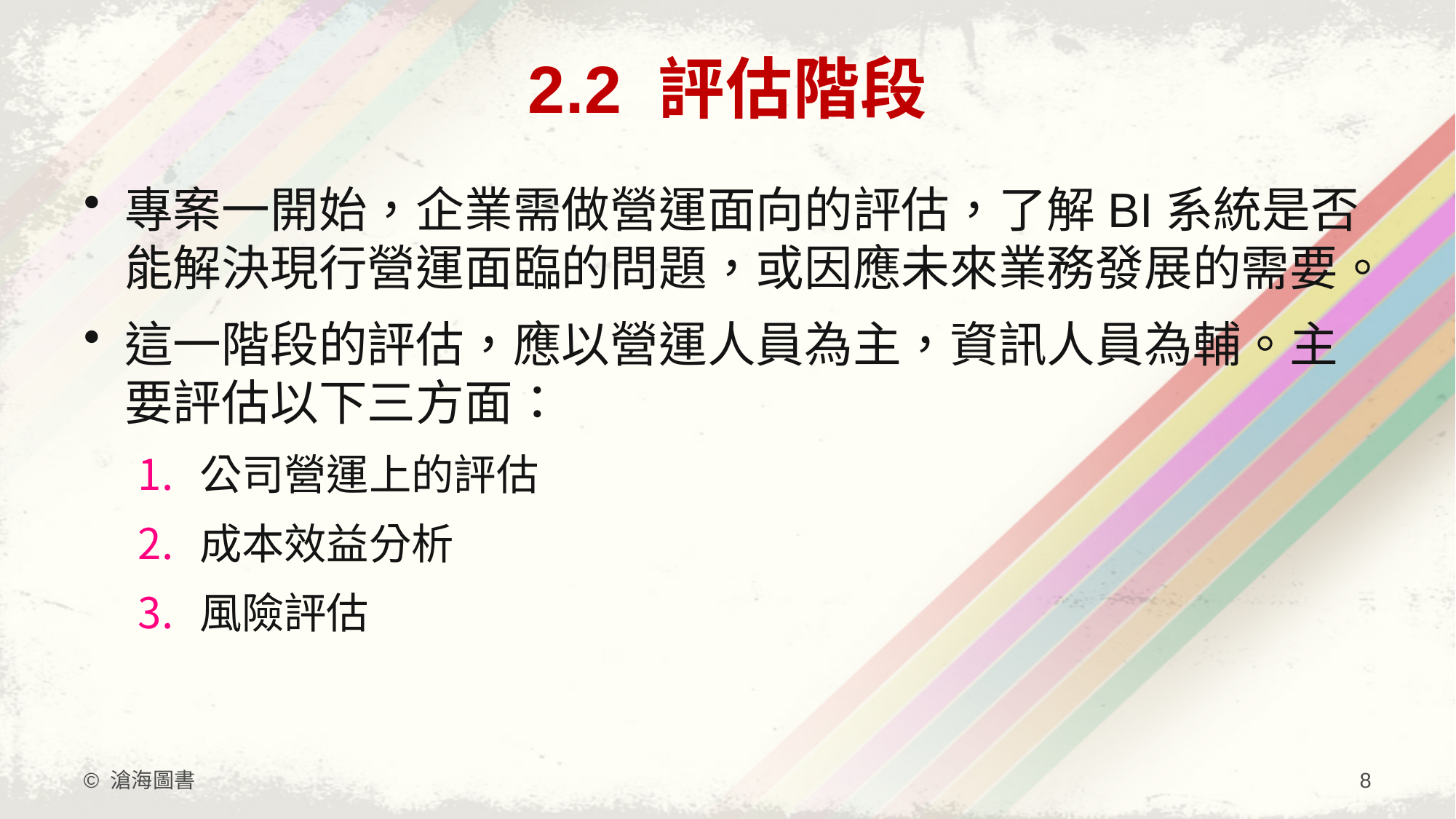

# 2.2 評估階段
專案一開始，企業需做營運面向的評估，了解BI系統是否能解決現行營運面臨的問題，或因應未來業務發展的需要。
這一階段的評估，應以營運人員為主，資訊人員為輔。主要評估以下三方面：
公司營運上的評估
成本效益分析
風險評估

© 滄海圖書

8